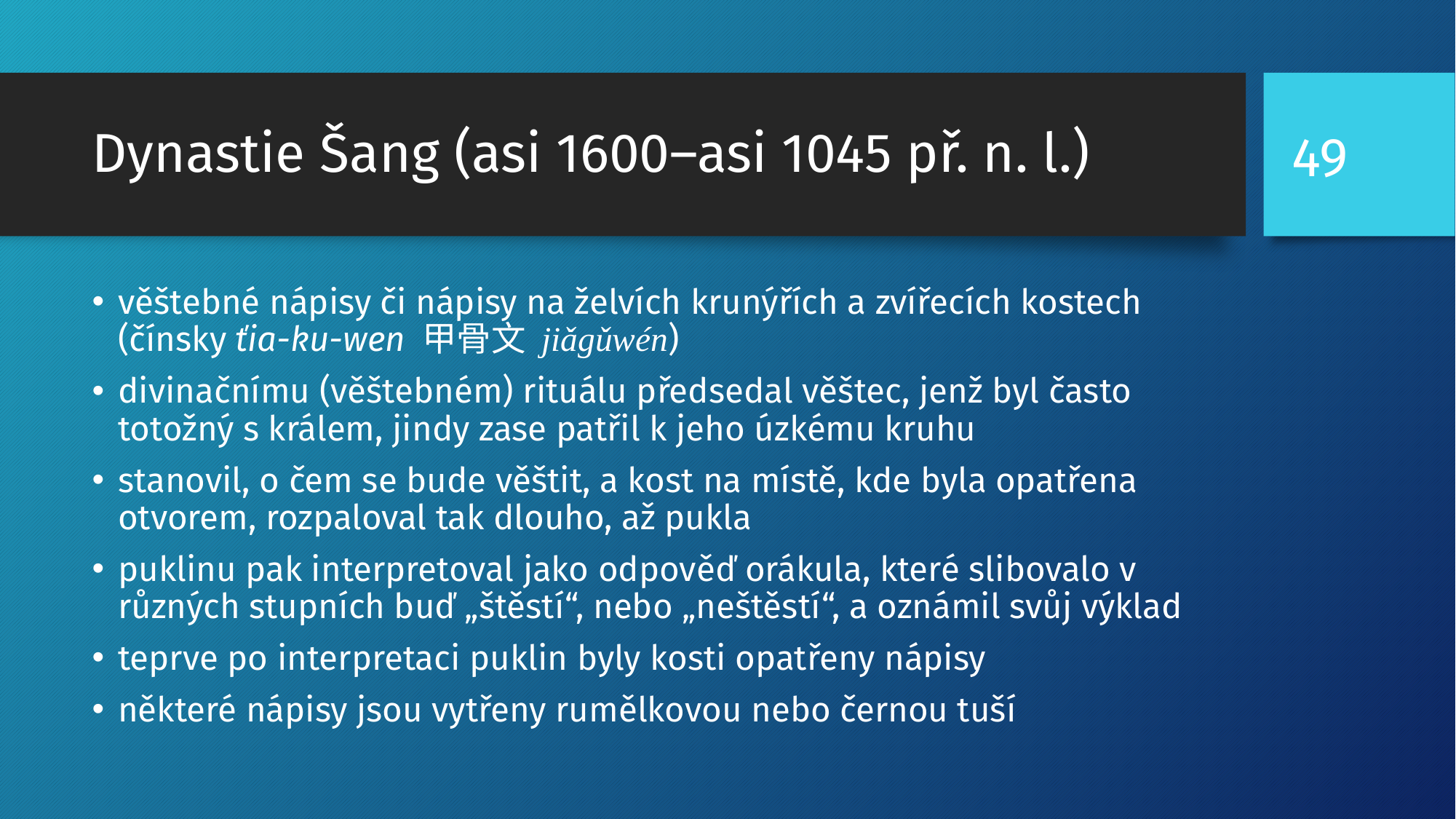

49
# Dynastie Šang (asi 1600–asi 1045 př. n. l.)
věštebné nápisy či nápisy na želvích krunýřích a zvířecích kostech (čínsky ťia-ku-wen 甲骨文 jiǎgǔwén)
divinačnímu (věštebném) rituálu předsedal věštec, jenž byl často totožný s králem, jindy zase patřil k jeho úzkému kruhu
stanovil, o čem se bude věštit, a kost na místě, kde byla opatřena otvorem, rozpaloval tak dlouho, až pukla
puklinu pak interpretoval jako odpověď orákula, které slibovalo v různých stupních buď „štěstí“, nebo „neštěstí“, a oznámil svůj výklad
teprve po interpretaci puklin byly kosti opatřeny nápisy
některé nápisy jsou vytřeny rumělkovou nebo černou tuší